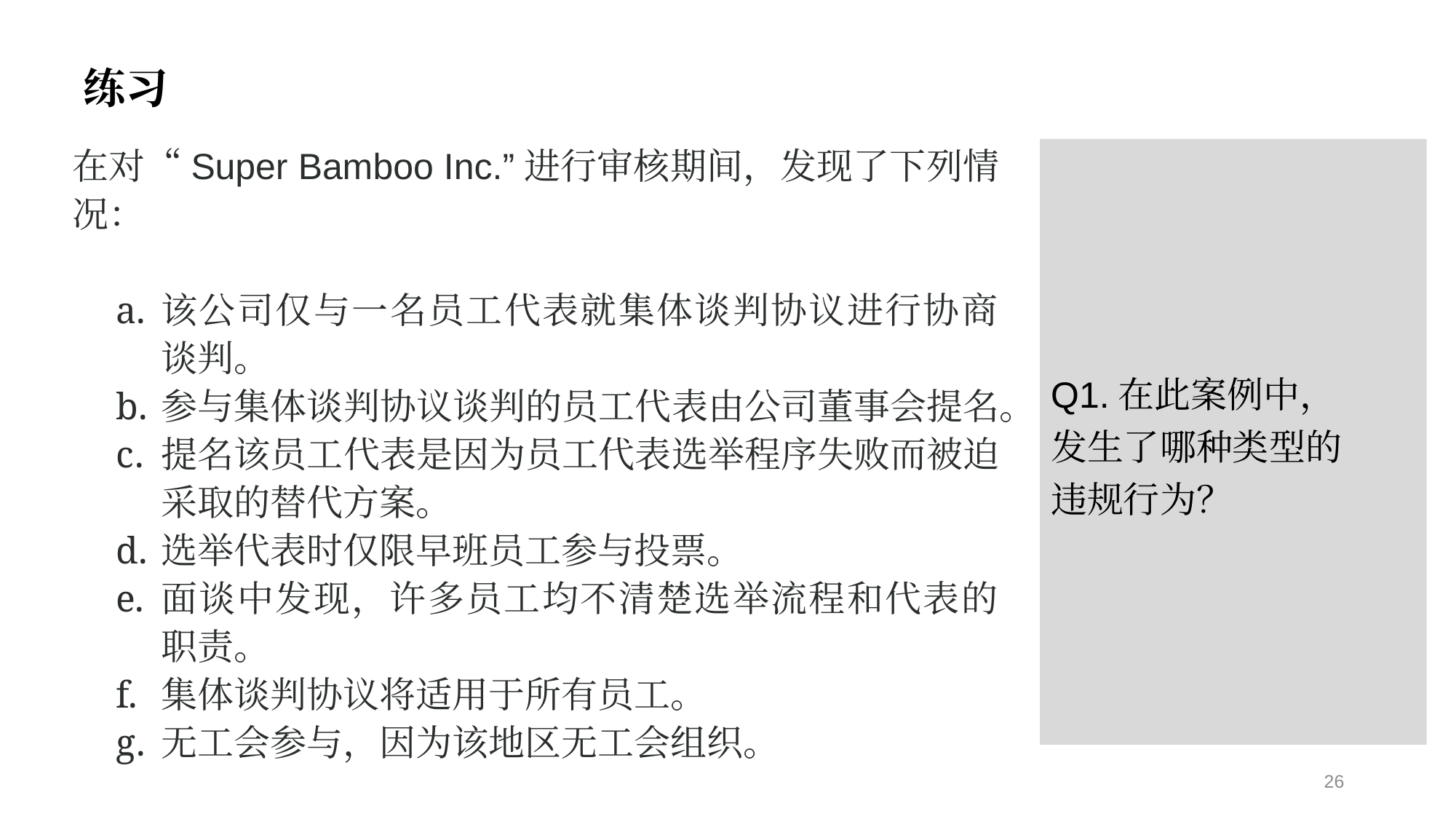

练习
在对“Super Bamboo Inc.”进行审核期间，发现了下列情况：

该公司仅与一名员工代表就集体谈判协议进行协商
谈判。
参与集体谈判协议谈判的员工代表由公司董事会提名。
提名该员工代表是因为员工代表选举程序失败而被迫采取的替代方案。
选举代表时仅限早班员工参与投票。
面谈中发现，许多员工均不清楚选举流程和代表的
职责。
集体谈判协议将适用于所有员工。
无工会参与，因为该地区无工会组织。
Q1.在此案例中，
发生了哪种类型的
违规行为？
26